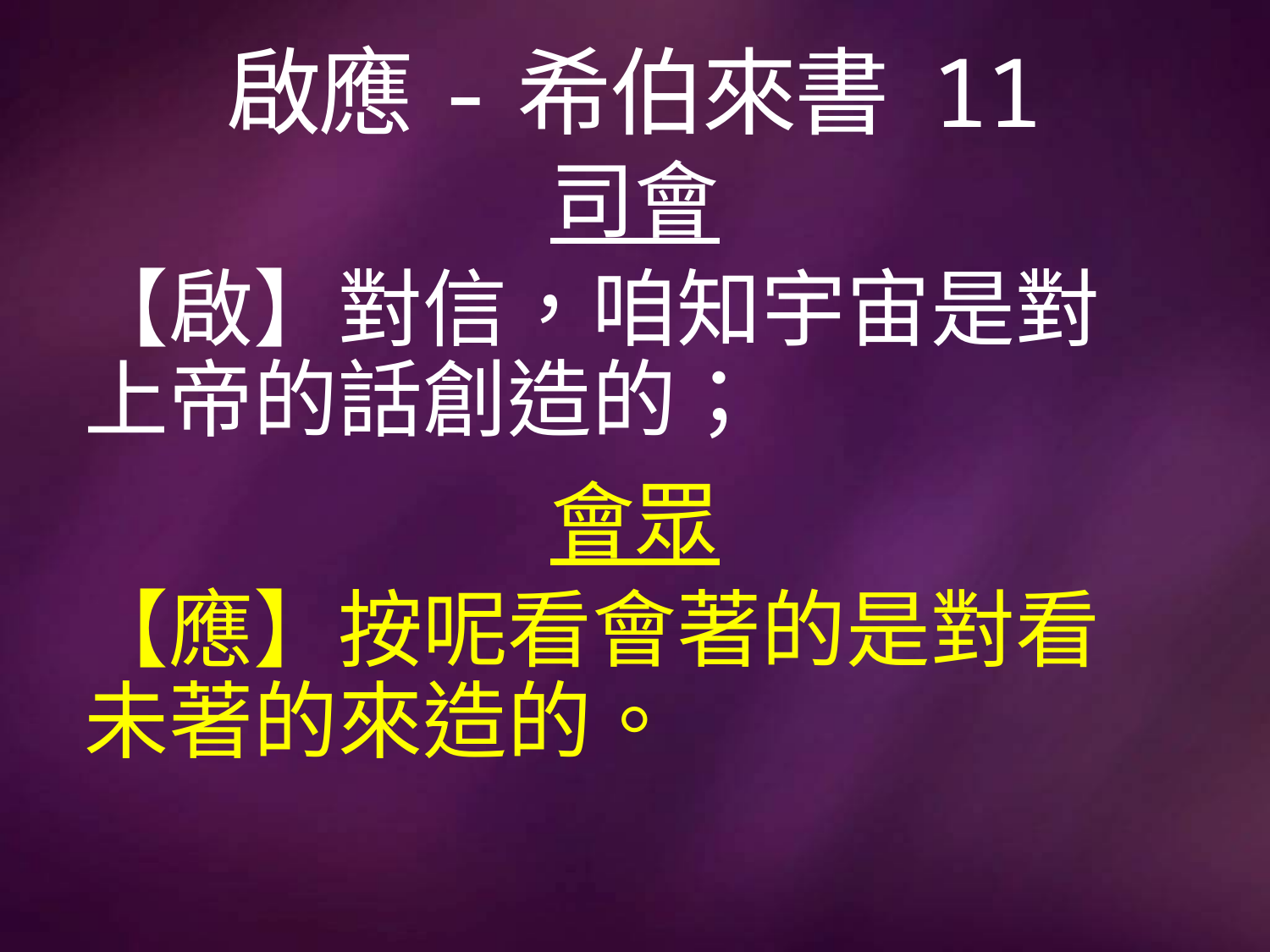

# 啟應-希伯來書 11
司會
【啟】對信，咱知宇宙是對上帝的話創造的；

會眾
【應】按呢看會著的是對看未著的來造的。